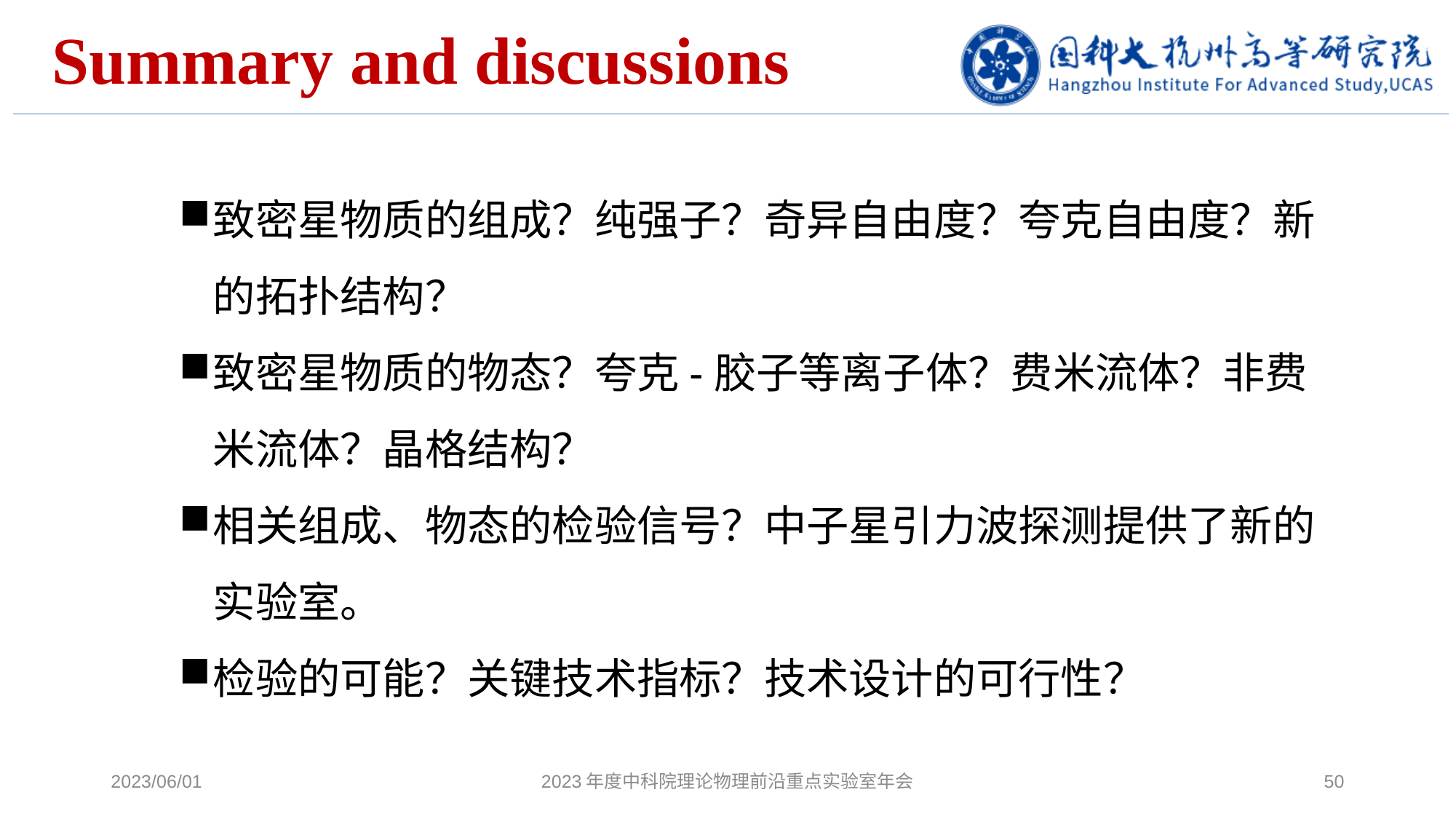

Summary and discussions
致密星物质的组成？纯强子？奇异自由度？夸克自由度？新的拓扑结构？
致密星物质的物态？夸克-胶子等离子体？费米流体？非费米流体？晶格结构？
相关组成、物态的检验信号？中子星引力波探测提供了新的实验室。
检验的可能？关键技术指标？技术设计的可行性？
2023/06/01
2023年度中科院理论物理前沿重点实验室年会
50